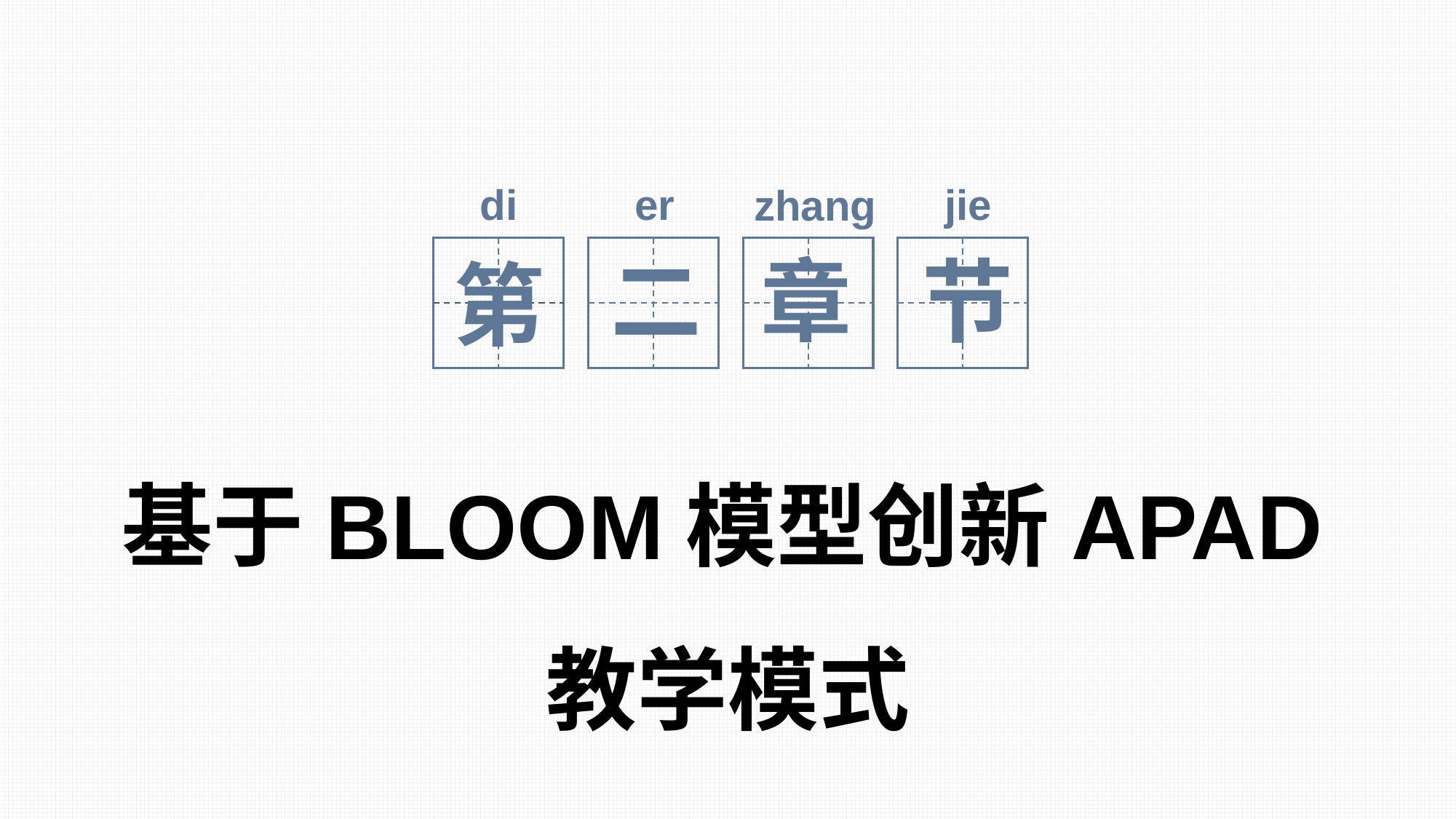

di
er
jie
zhang
章

第

二

节
基于BLOOM模型创新APAD教学模式